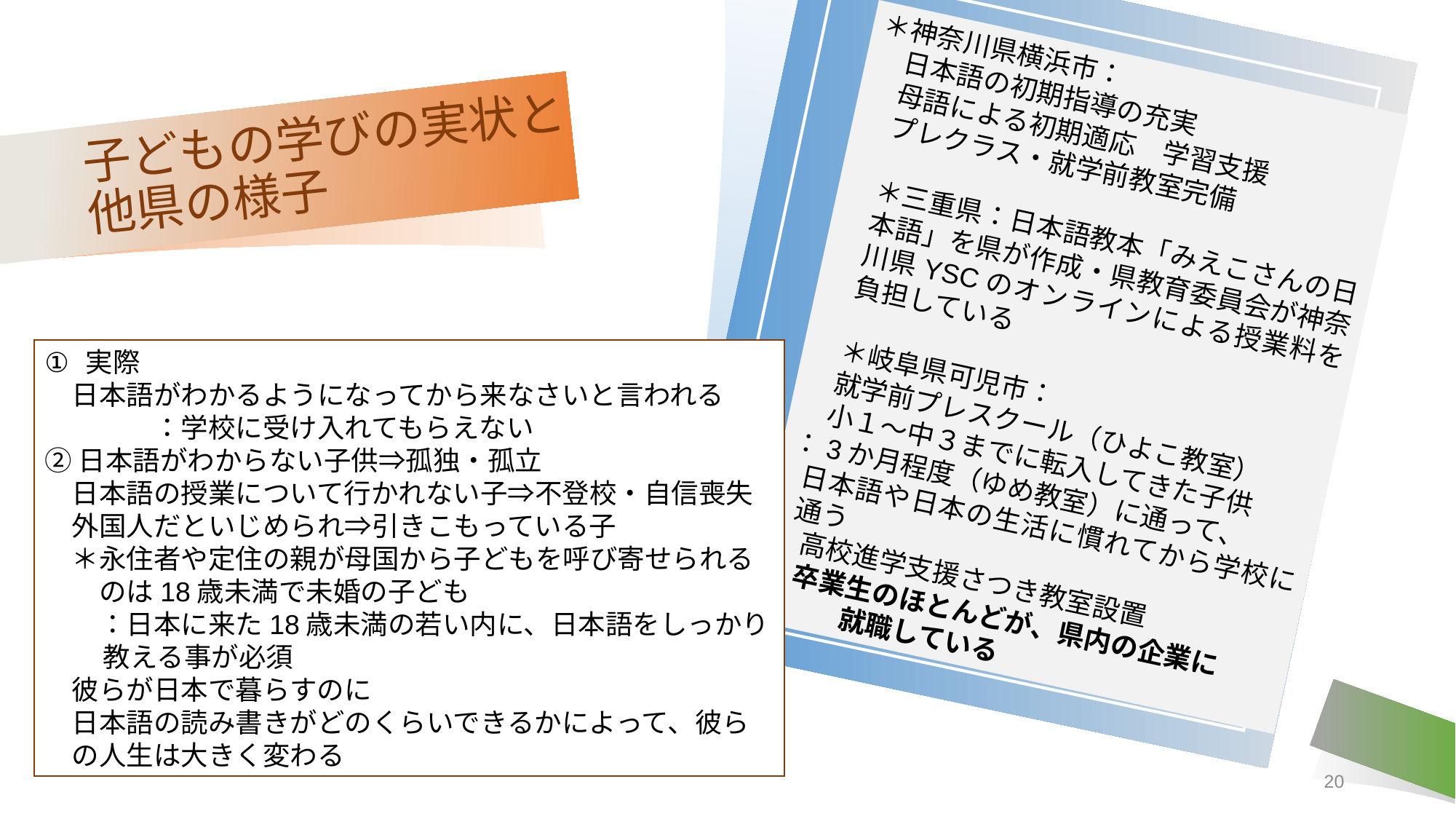

＊神奈川県横浜市：
　日本語の初期指導の充実
母語による初期適応　学習支援
プレクラス・就学前教室完備

＊三重県：日本語教本「みえこさんの日本語」を県が作成・県教育委員会が神奈川県YSCのオンラインによる授業料を負担している

＊岐阜県可児市：
就学前プレスクール（ひよこ教室）
　小１～中３までに転入してきた子供
：3か月程度（ゆめ教室）に通って、
 日本語や日本の生活に慣れてから学校に通う
　高校進学支援さつき教室設置
。卒業生のほとんどが、県内の企業に
　　　就職している
# 子どもの学びの実状と 他県の様子
実際
　日本語がわかるようになってから来なさいと言われる
　　　　：学校に受け入れてもらえない
②日本語がわからない子供⇒孤独・孤立
日本語の授業について行かれない子⇒不登校・自信喪失
外国人だといじめられ⇒引きこもっている子
＊永住者や定住の親が母国から子どもを呼び寄せられる
　のは18歳未満で未婚の子ども
　：日本に来た18歳未満の若い内に、日本語をしっかり
    教える事が必須
彼らが日本で暮らすのに
日本語の読み書きがどのくらいできるかによって、彼らの人生は大きく変わる
20